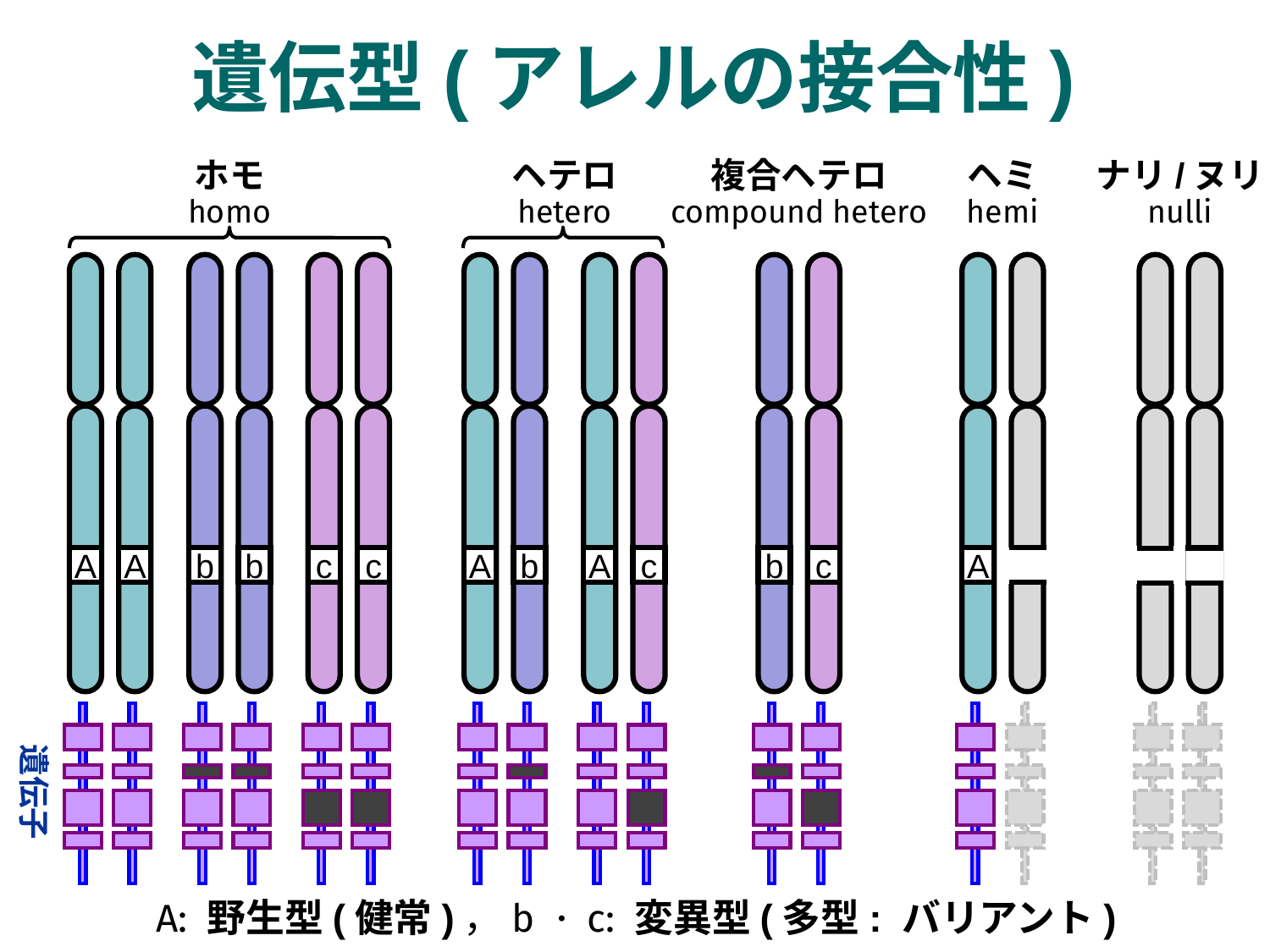

遺伝型(アレルの接合性)

ホモ
homo
ヘテロ
hetero
複合ヘテロ
compound hetero
ヘミ
hemi
ナリ/ヌリ
nulli

A
A
b
b
c
c
A
b
A
c
b
c
A

遺伝子
A: 野生型(健常)，b ･ c: 変異型(多型: バリアント)